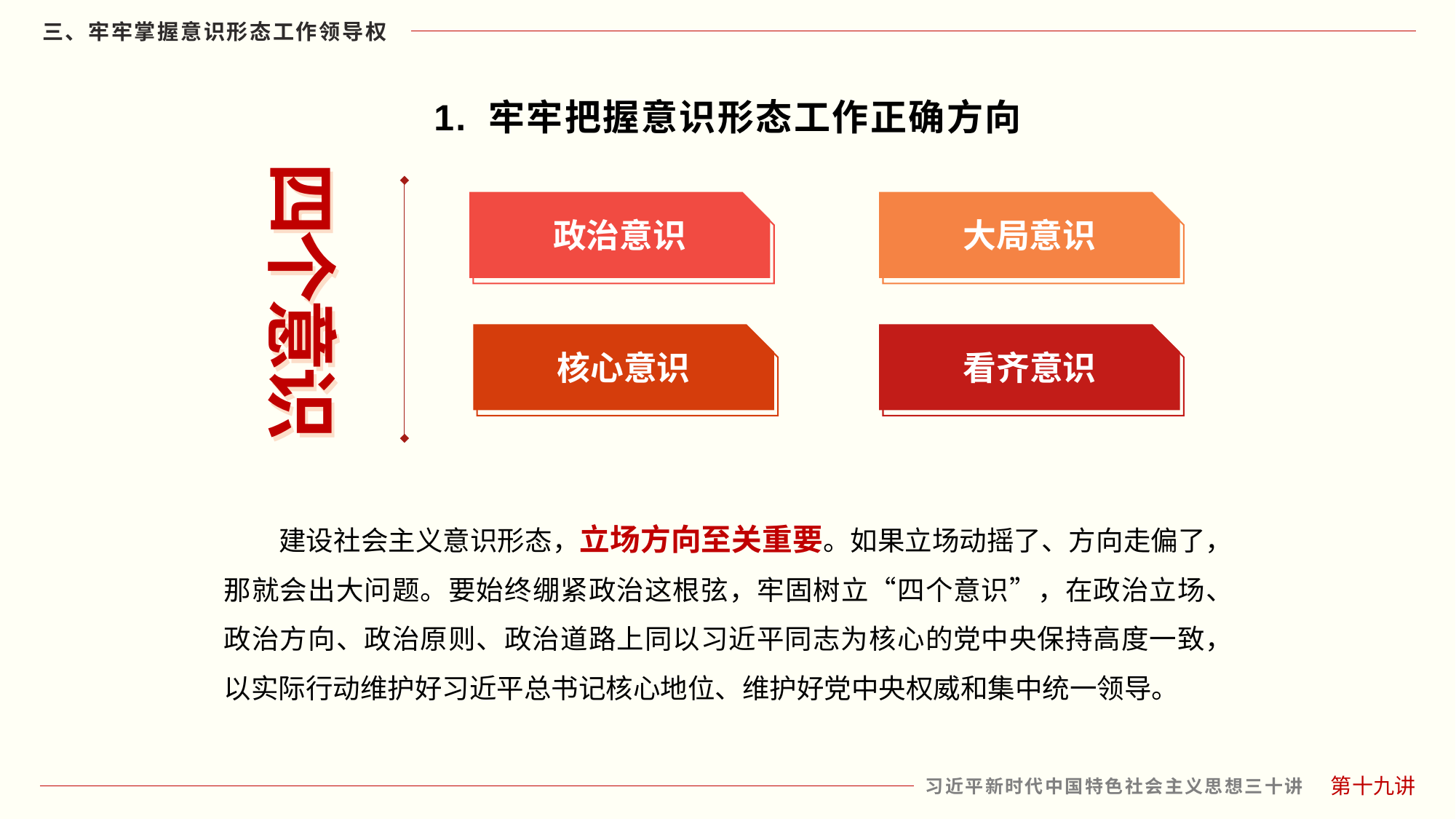

1. 牢牢把握意识形态工作正确方向
四个意识
四个意识

政治意识

大局意识

核心意识

看齐意识
　　建设社会主义意识形态，立场方向至关重要。如果立场动摇了、方向走偏了，那就会出大问题。要始终绷紧政治这根弦，牢固树立“四个意识”，在政治立场、政治方向、政治原则、政治道路上同以习近平同志为核心的党中央保持高度一致，以实际行动维护好习近平总书记核心地位、维护好党中央权威和集中统一领导。